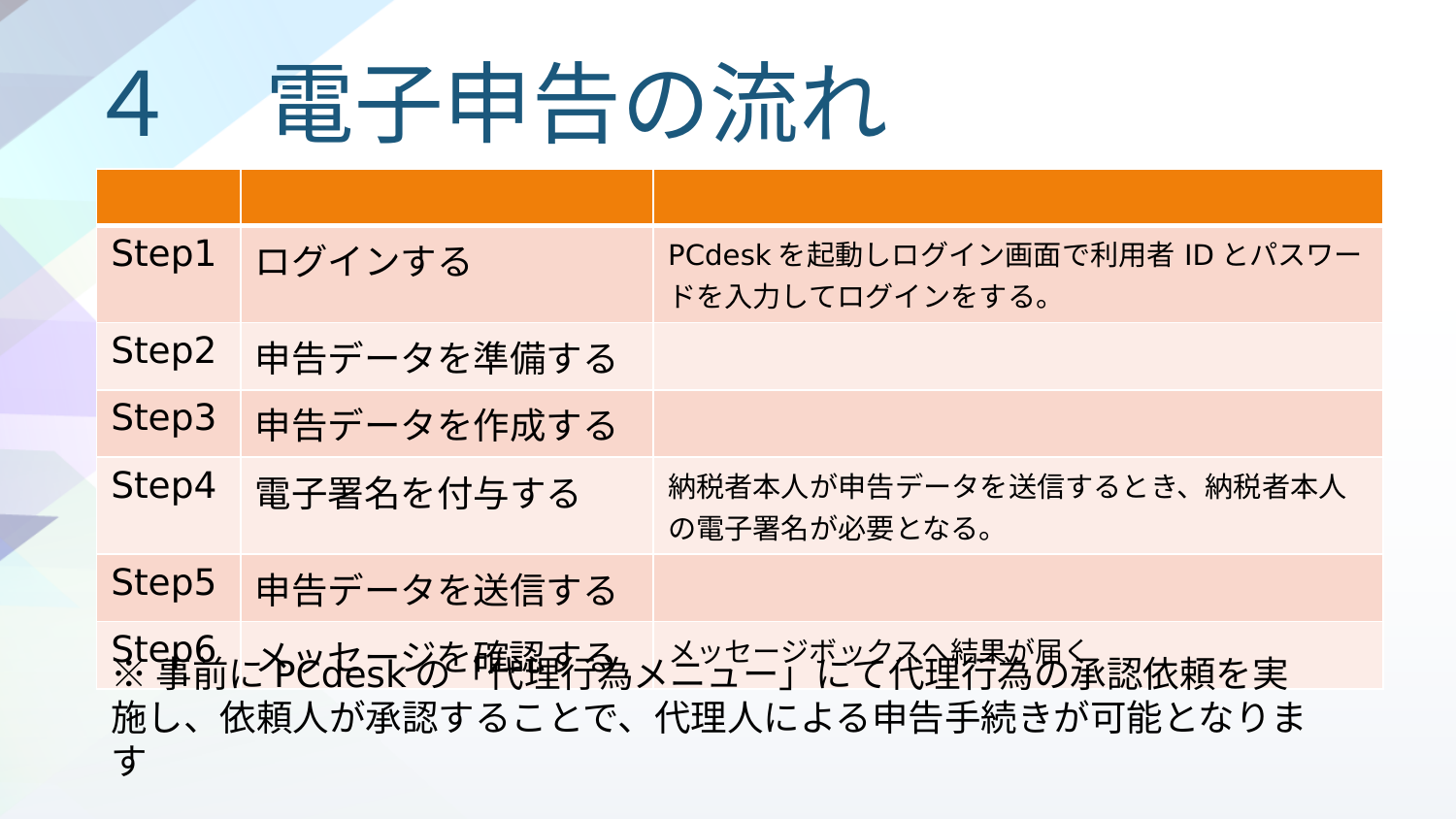

# ４　電子申告の流れ
|  |  |  |
| --- | --- | --- |
| Step1 | ログインする | PCdeskを起動しログイン画面で利用者IDとパスワードを入力してログインをする。 |
| Step2 | 申告データを準備する |  |
| Step3 | 申告データを作成する |  |
| Step4 | 電子署名を付与する | 納税者本人が申告データを送信するとき、納税者本人の電子署名が必要となる。 |
| Step5 | 申告データを送信する |  |
| Step6 | メッセージを確認する | メッセージボックスへ結果が届く |
※事前にPCdeskの「代理行為メニュー」にて代理行為の承認依頼を実施し、依頼人が承認することで、代理人による申告手続きが可能となります